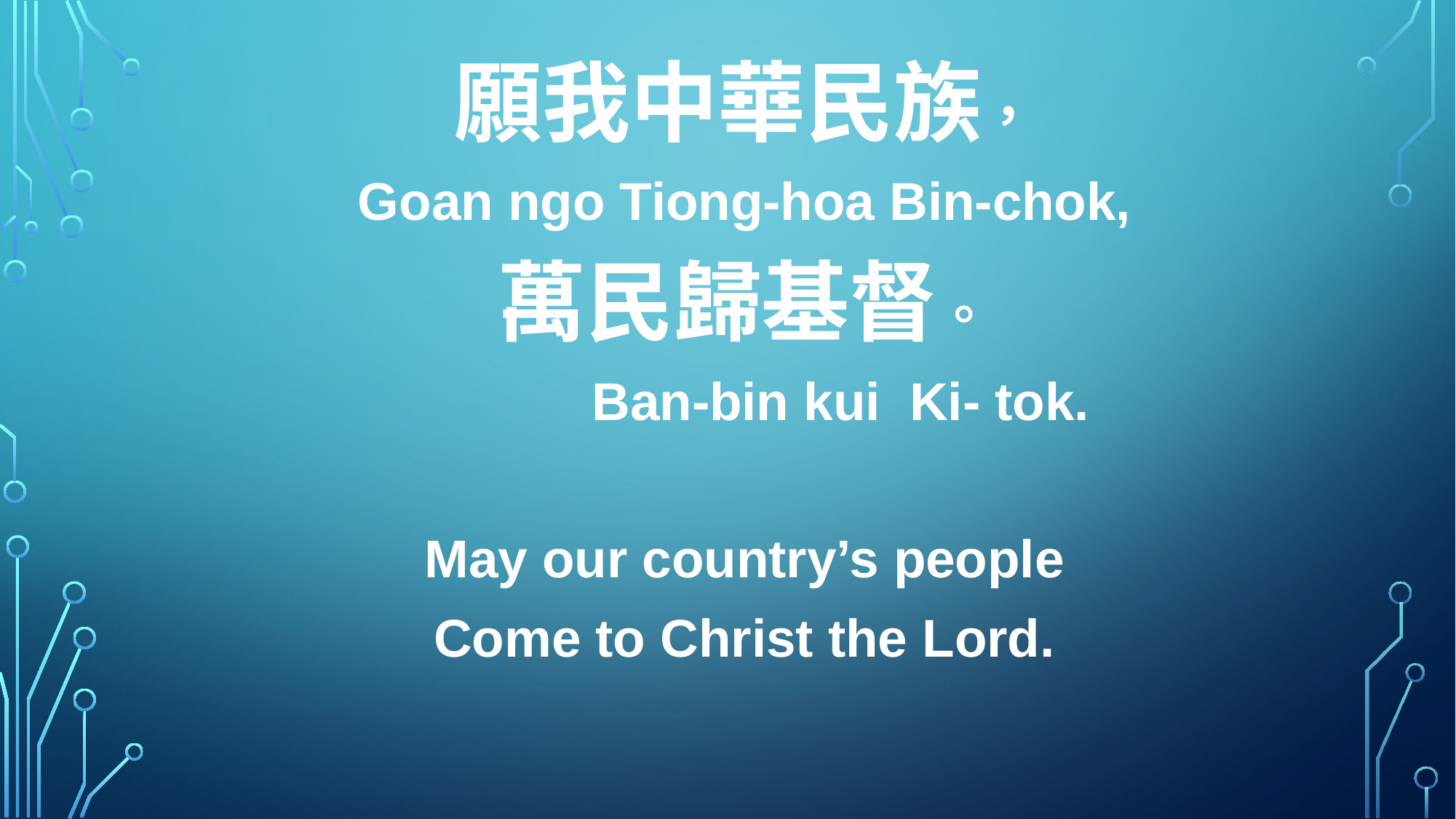

願我中華民族，
Goan ngo Tiong-hoa Bin-chok,
萬民歸基督。
                         Ban-bin kui  Ki- tok.

May our country’s people
Come to Christ the Lord.